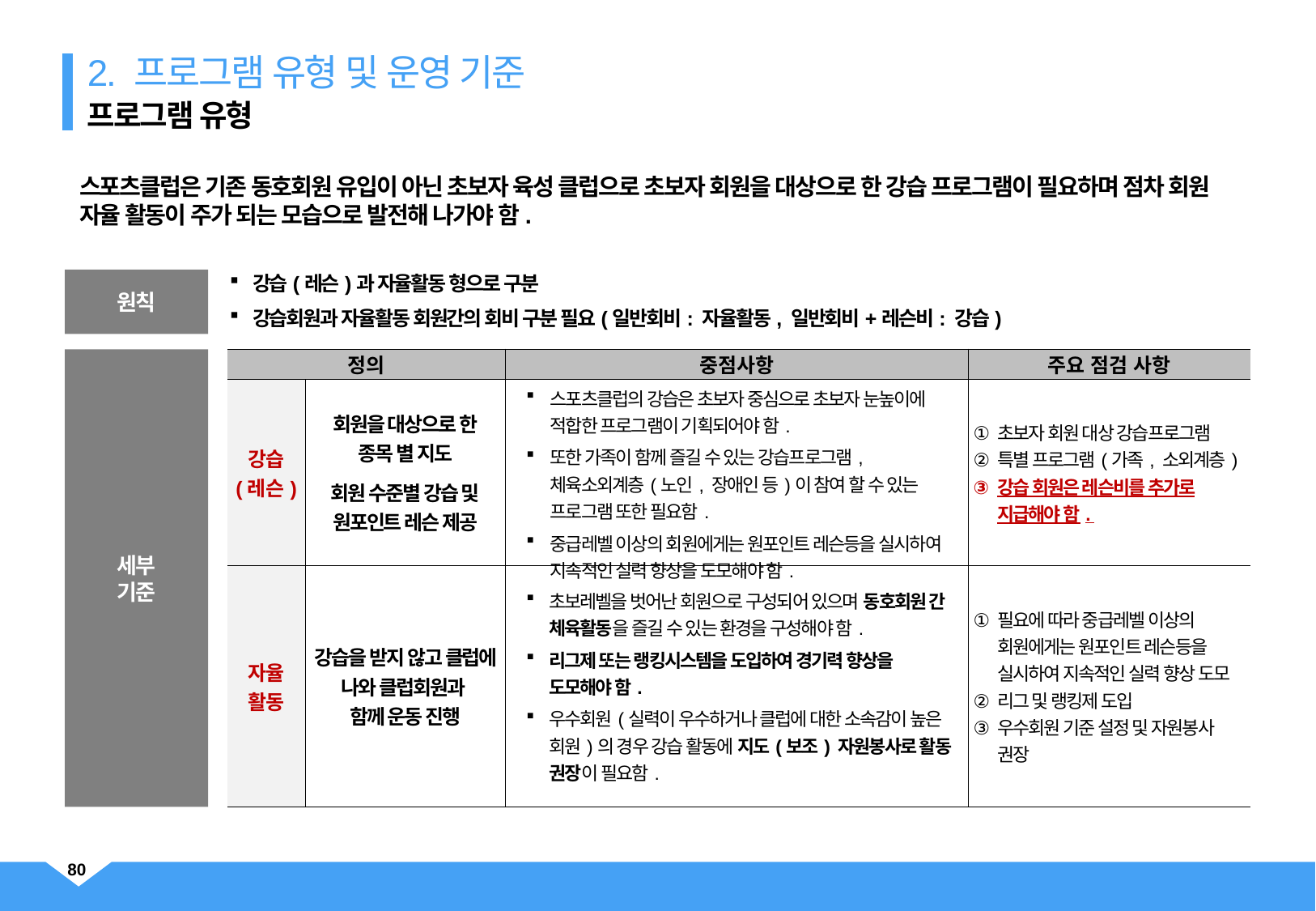

2. 프로그램 유형 및 운영 기준
프로그램 유형
스포츠클럽은 기존 동호회원 유입이 아닌 초보자 육성 클럽으로 초보자 회원을 대상으로 한 강습 프로그램이 필요하며 점차 회원 자율 활동이 주가 되는 모습으로 발전해 나가야 함.
강습(레슨)과 자율활동 형으로 구분
강습회원과 자율활동 회원간의 회비 구분 필요(일반회비: 자율활동, 일반회비+레슨비: 강습)
원칙
세부
기준
| 정의 |  | 중점사항 | 주요 점검 사항 |
| --- | --- | --- | --- |
| 강습 (레슨) | 회원을 대상으로 한 종목 별 지도 회원 수준별 강습 및 원포인트 레슨 제공 | 스포츠클럽의 강습은 초보자 중심으로 초보자 눈높이에 적합한 프로그램이 기획되어야 함. 또한 가족이 함께 즐길 수 있는 강습프로그램, 체육소외계층(노인, 장애인 등)이 참여 할 수 있는 프로그램 또한 필요함. 중급레벨 이상의 회원에게는 원포인트 레슨등을 실시하여 지속적인 실력 향상을 도모해야 함. | 초보자 회원 대상 강습프로그램 특별 프로그램(가족, 소외계층) 강습 회원은 레슨비를 추가로 지급해야 함. |
| 자율 활동 | 강습을 받지 않고 클럽에 나와 클럽회원과 함께 운동 진행 | 초보레벨을 벗어난 회원으로 구성되어 있으며 동호회원 간 체육활동을 즐길 수 있는 환경을 구성해야 함. 리그제 또는 랭킹시스템을 도입하여 경기력 향상을 도모해야 함. 우수회원(실력이 우수하거나 클럽에 대한 소속감이 높은 회원)의 경우 강습 활동에 지도(보조) 자원봉사로 활동 권장이 필요함. | 필요에 따라 중급레벨 이상의 회원에게는 원포인트 레슨등을 실시하여 지속적인 실력 향상 도모 리그 및 랭킹제 도입 우수회원 기준 설정 및 자원봉사 권장 |